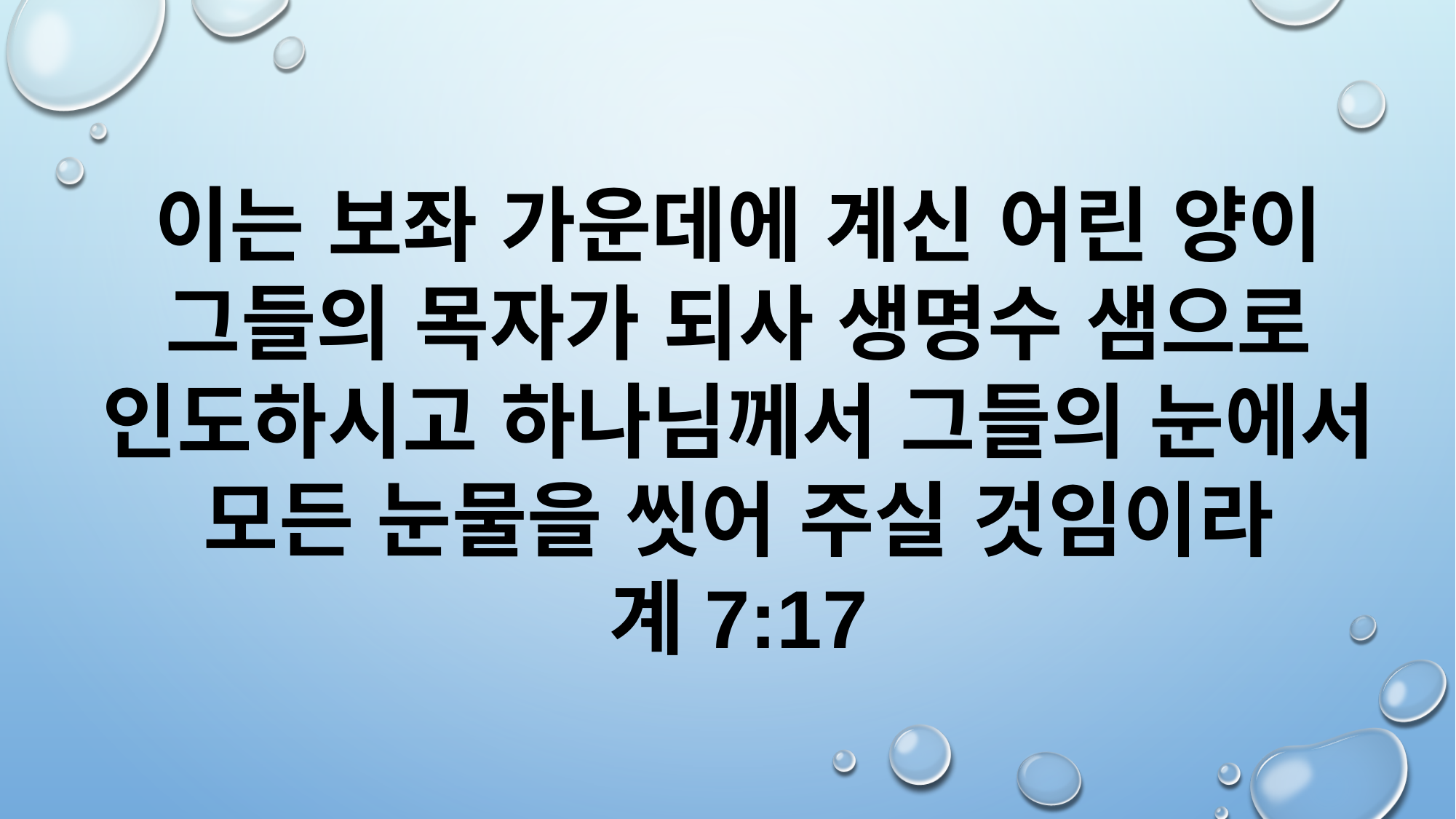

이는 보좌 가운데에 계신 어린 양이 그들의 목자가 되사 생명수 샘으로 인도하시고 하나님께서 그들의 눈에서 모든 눈물을 씻어 주실 것임이라
계7:17